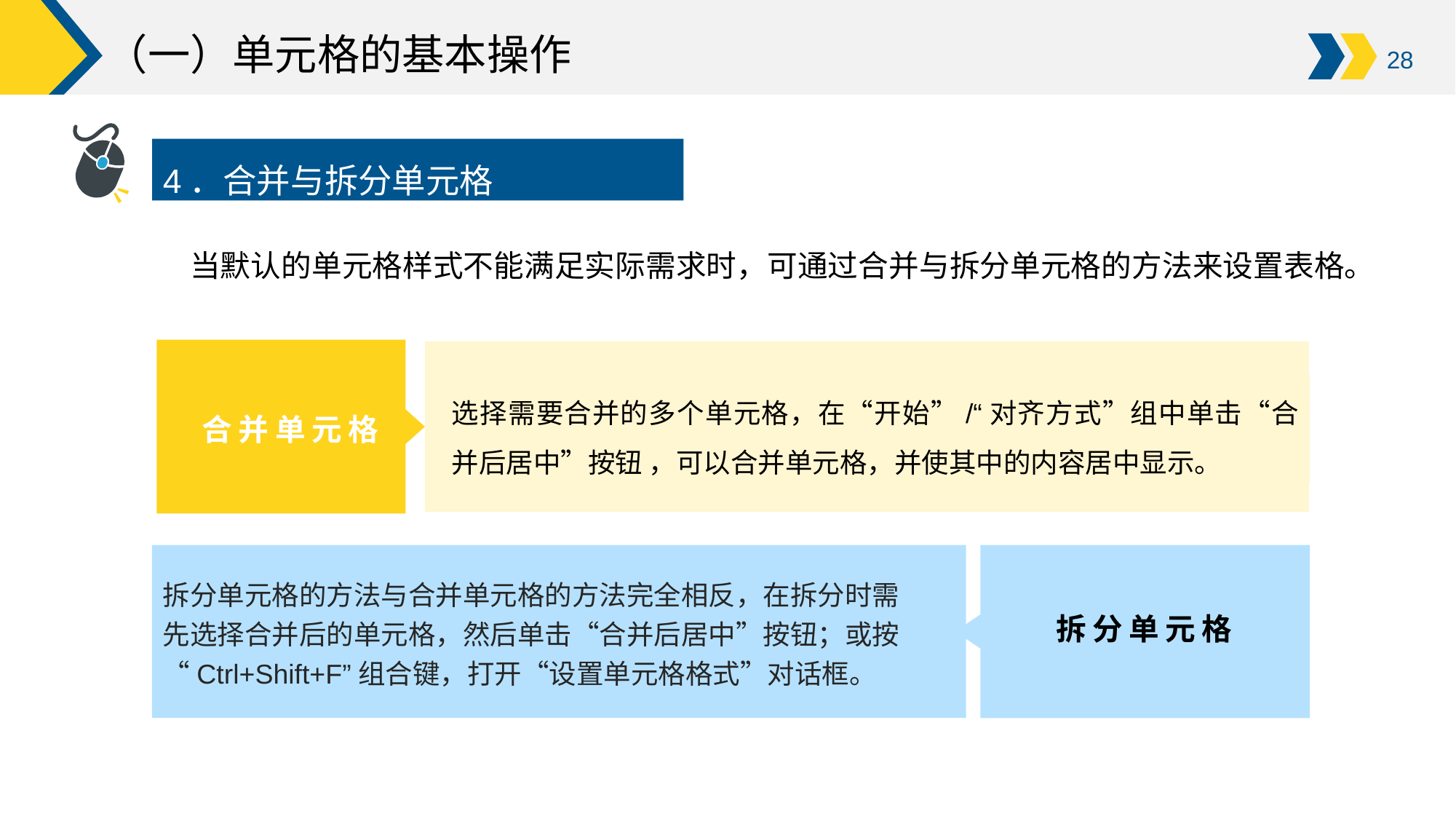

# （一）单元格的基本操作

4．合并与拆分单元格
当默认的单元格样式不能满足实际需求时，可通过合并与拆分单元格的方法来设置表格。

选择需要合并的多个单元格，在“开始”/“对齐方式”组中单击“合并后居中”按钮 ，可以合并单元格，并使其中的内容居中显示。
合并单元格

拆分单元格的方法与合并单元格的方法完全相反，在拆分时需先选择合并后的单元格，然后单击“合并后居中”按钮；或按“Ctrl+Shift+F”组合键，打开“设置单元格格式”对话框。
拆分单元格